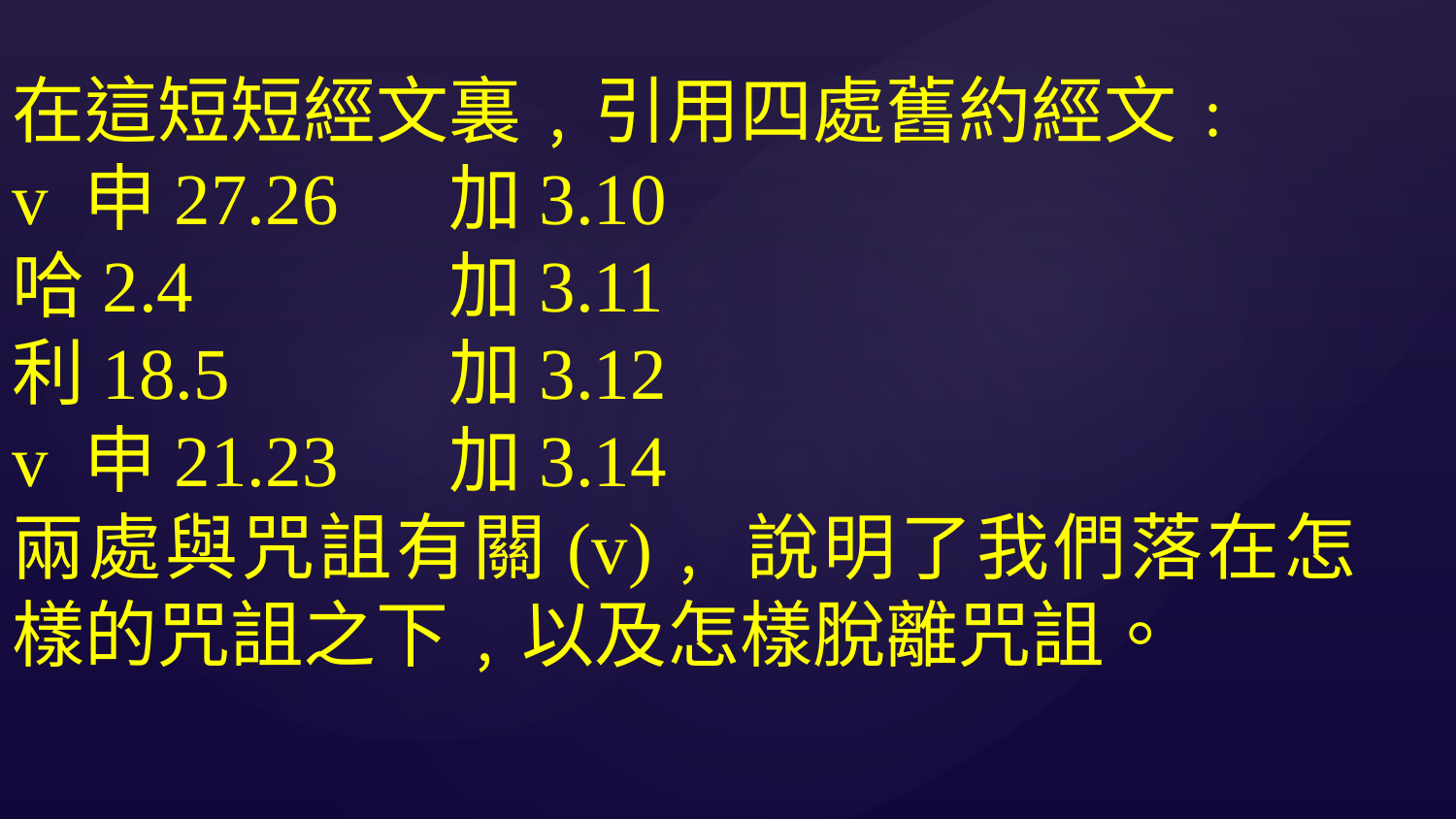

在這短短經文裏﹐引用四處舊約經文﹕
v 申27.26	加3.10
哈2.4		加3.11
利18.5		加3.12
v 申21.23	加3.14
兩處與咒詛有關(v)﹐說明了我們落在怎樣的咒詛之下﹐以及怎樣脫離咒詛。